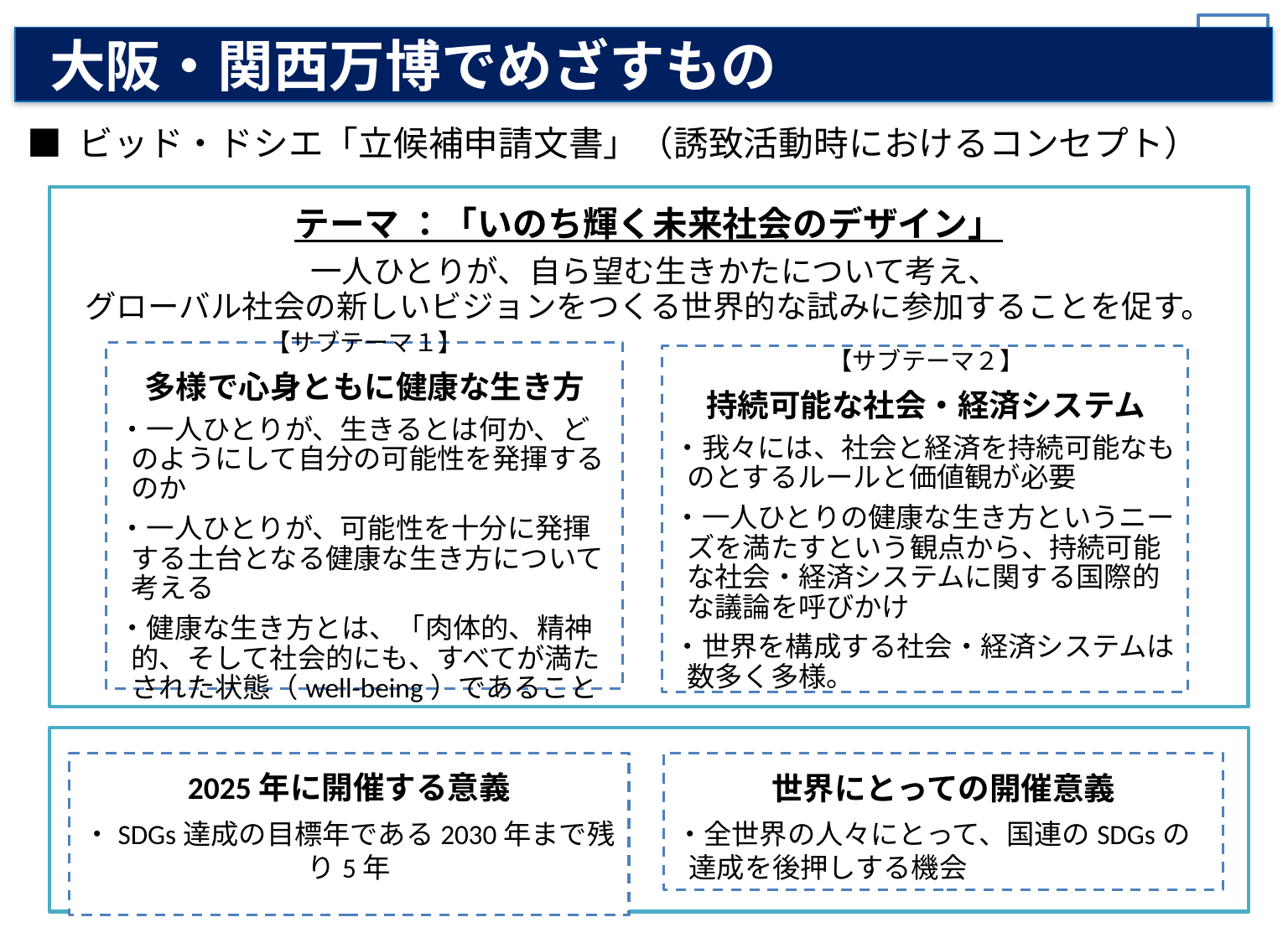

4
大阪・関西万博でめざすもの
■ ビッド・ドシエ「立候補申請文書」（誘致活動時におけるコンセプト）
テーマ ：「いのち輝く未来社会のデザイン」
 一人ひとりが、自ら望む生きかたについて考え、
グローバル社会の新しいビジョンをつくる世界的な試みに参加することを促す。
【サブテーマ１】
多様で心身ともに健康な生き方
・一人ひとりが、生きるとは何か、どのようにして自分の可能性を発揮するのか
・一人ひとりが、可能性を十分に発揮する土台となる健康な生き方について考える
・健康な生き方とは、「肉体的、精神的、そして社会的にも、すべてが満たされた状態（well-being）であること
【サブテーマ２】
持続可能な社会・経済システム
・我々には、社会と経済を持続可能なものとするルールと価値観が必要
・一人ひとりの健康な生き方というニーズを満たすという観点から、持続可能な社会・経済システムに関する国際的な議論を呼びかけ
・世界を構成する社会・経済システムは数多く多様。

2025年に開催する意義
・SDGs達成の目標年である2030年まで残り5年

世界にとっての開催意義
・全世界の人々にとって、国連のSDGsの達成を後押しする機会